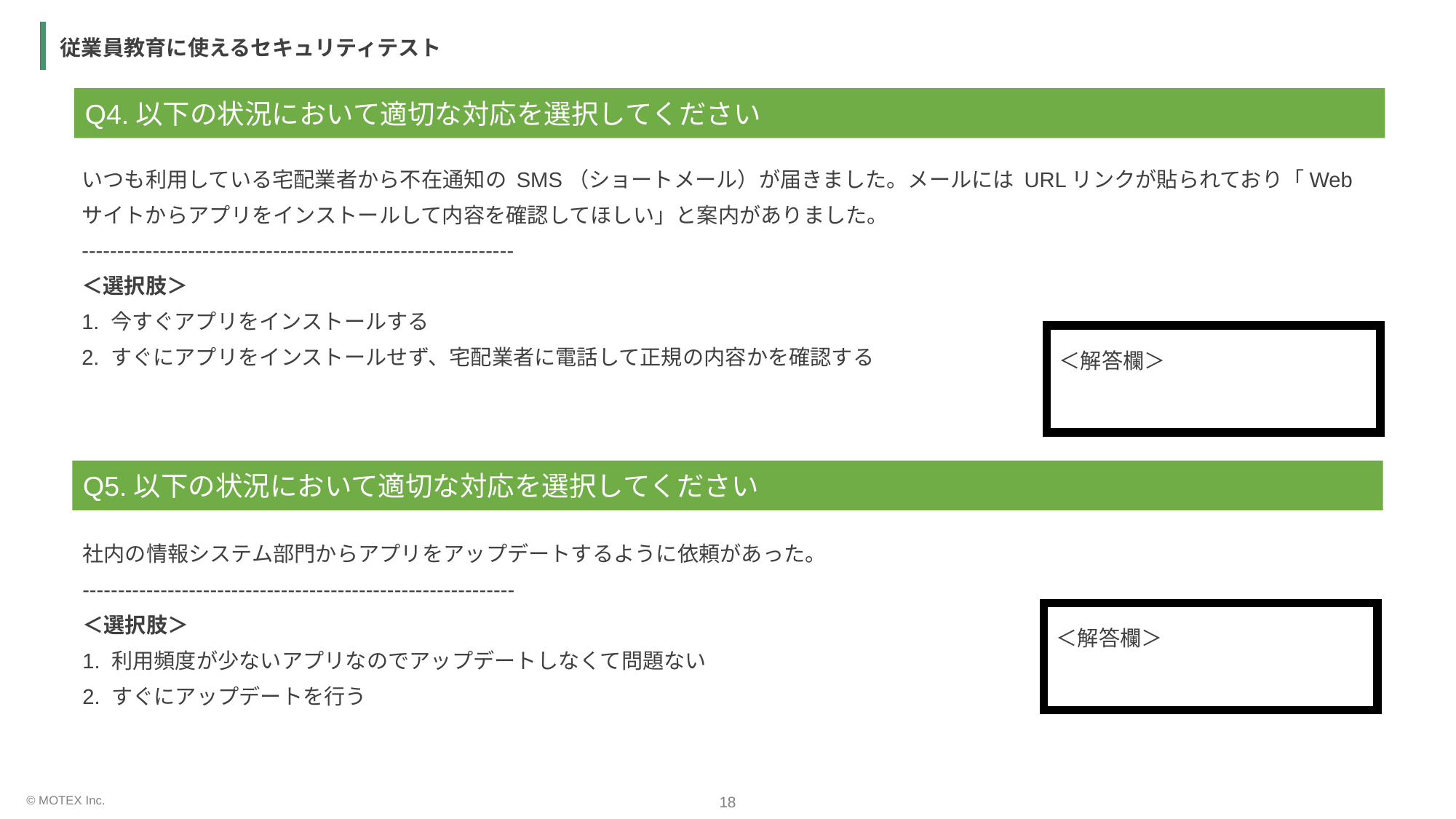

従業員教育に使えるセキュリティテスト
Q4.以下の状況において適切な対応を選択してください
いつも利用している宅配業者から不在通知の SMS（ショートメール）が届きました。メールには URLリンクが貼られており「Webサイトからアプリをインストールして内容を確認してほしい」と案内がありました。
-------------------------------------------------------------
＜選択肢＞
1. 今すぐアプリをインストールする
2. すぐにアプリをインストールせず、宅配業者に電話して正規の内容かを確認する

＜解答欄＞
Q5.以下の状況において適切な対応を選択してください
社内の情報システム部門からアプリをアップデートするように依頼があった。
-------------------------------------------------------------
＜選択肢＞
1. 利用頻度が少ないアプリなのでアップデートしなくて問題ない
2. すぐにアップデートを行う

＜解答欄＞